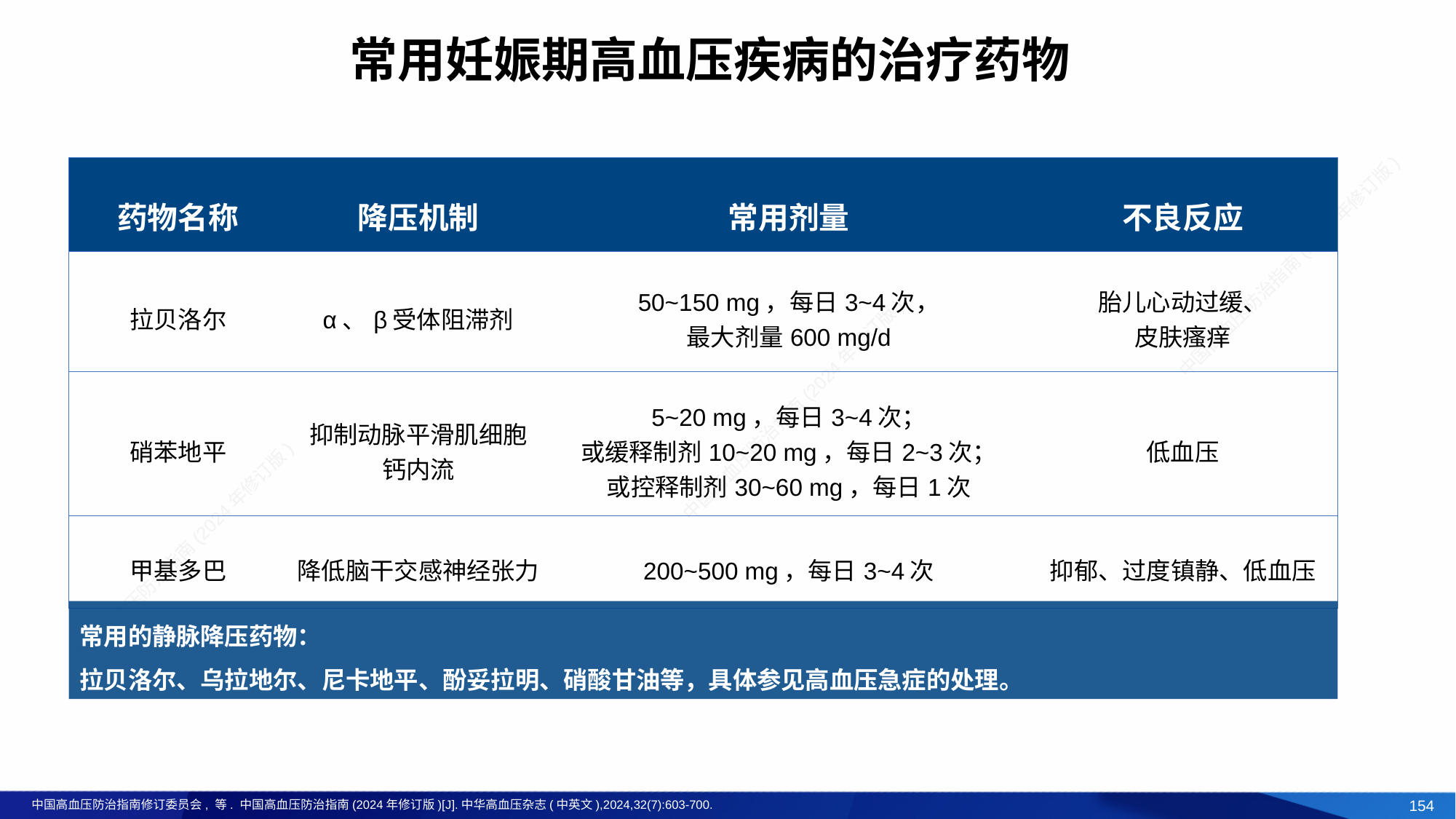

常用妊娠期高血压疾病的治疗药物
| 药物名称 | 降压机制 | 常用剂量 | 不良反应 |
| --- | --- | --- | --- |
| 拉贝洛尔 | α、β受体阻滞剂 | 50~150 mg，每日3~4次， 最大剂量600 mg/d | 胎儿心动过缓、 皮肤瘙痒 |
| 硝苯地平 | 抑制动脉平滑肌细胞 钙内流 | 5~20 mg，每日3~4次； 或缓释制剂10~20 mg，每日2~3次； 或控释制剂30~60 mg，每日1次 | 低血压 |
| 甲基多巴 | 降低脑干交感神经张力 | 200~500 mg，每日3~4次 | 抑郁、过度镇静、低血压 |
常用的静脉降压药物：
拉贝洛尔、乌拉地尔、尼卡地平、酚妥拉明、硝酸甘油等，具体参见高血压急症的处理。